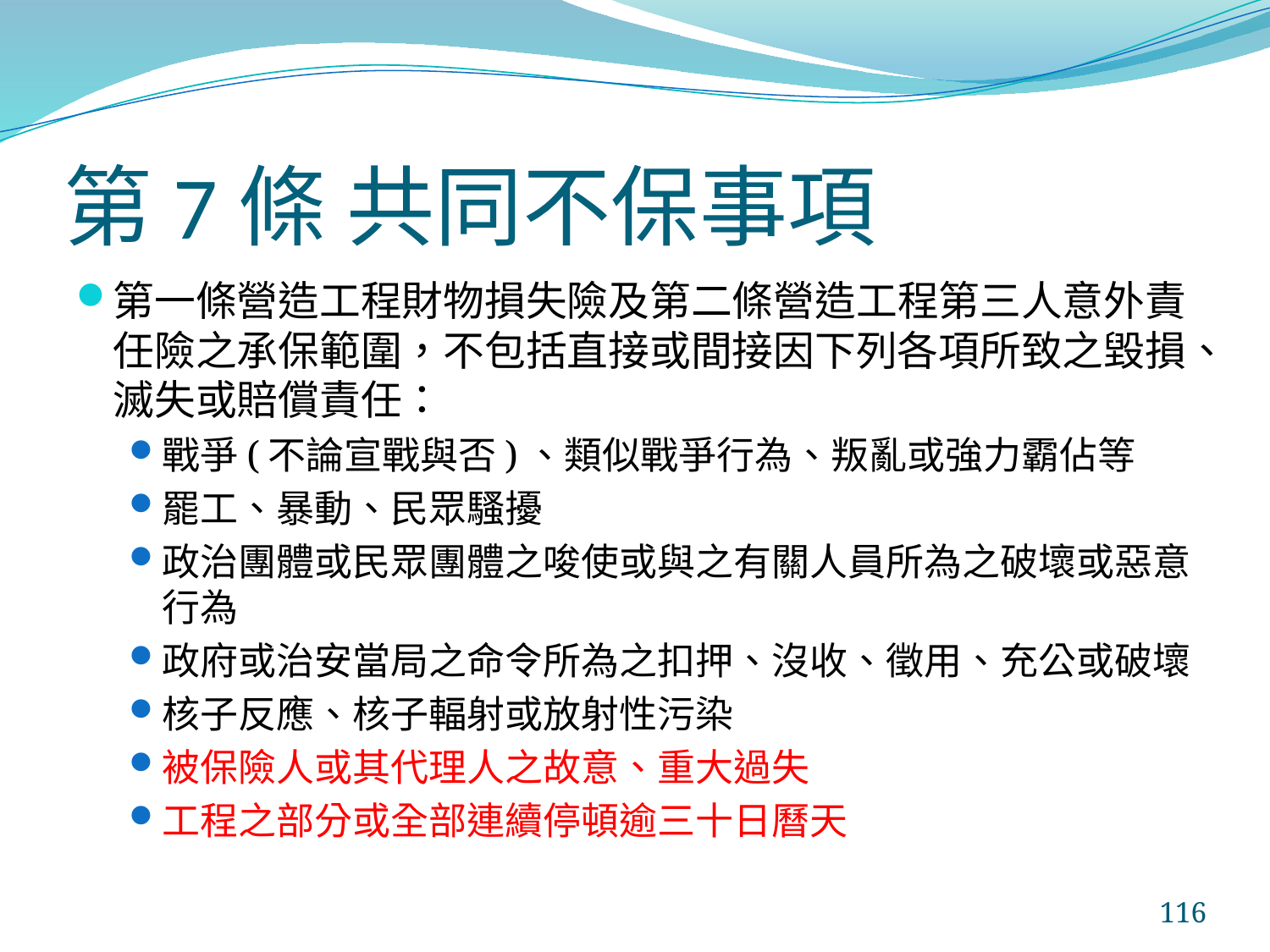

# 第7條 共同不保事項
第一條營造工程財物損失險及第二條營造工程第三人意外責任險之承保範圍，不包括直接或間接因下列各項所致之毀損、滅失或賠償責任：
戰爭(不論宣戰與否)、類似戰爭行為、叛亂或強力霸佔等
罷工、暴動、民眾騷擾
政治團體或民眾團體之唆使或與之有關人員所為之破壞或惡意行為
政府或治安當局之命令所為之扣押、沒收、徵用、充公或破壞
核子反應、核子輻射或放射性污染
被保險人或其代理人之故意、重大過失
工程之部分或全部連續停頓逾三十日曆天
116